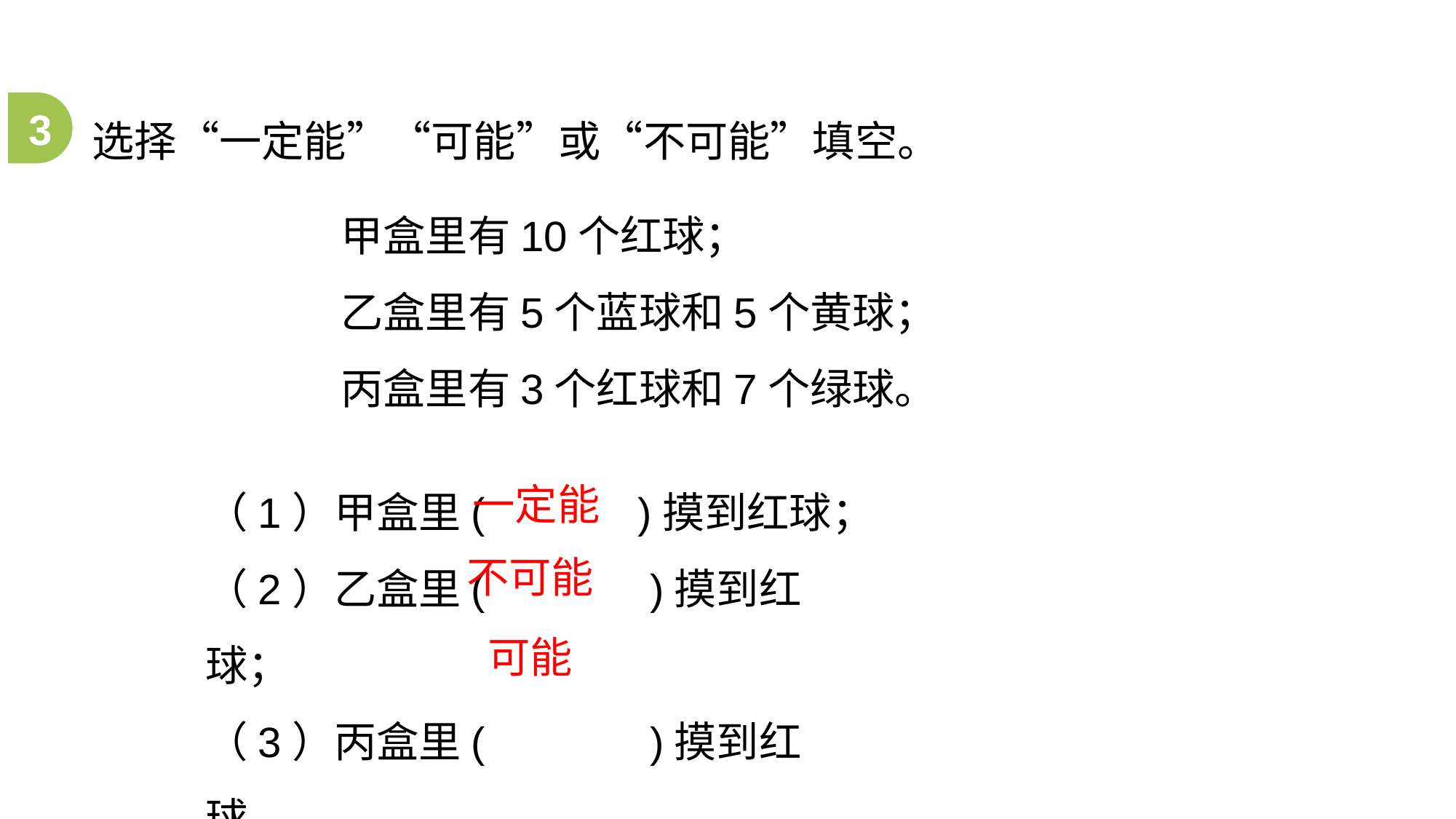

选择“一定能”“可能”或“不可能”填空。
3
甲盒里有10个红球；
乙盒里有5个蓝球和5个黄球；
丙盒里有3个红球和7个绿球。
（1）甲盒里(　     　)摸到红球；
（2）乙盒里(     　　)摸到红球；
（3）丙盒里(     　　)摸到红球。
一定能
不可能
可能